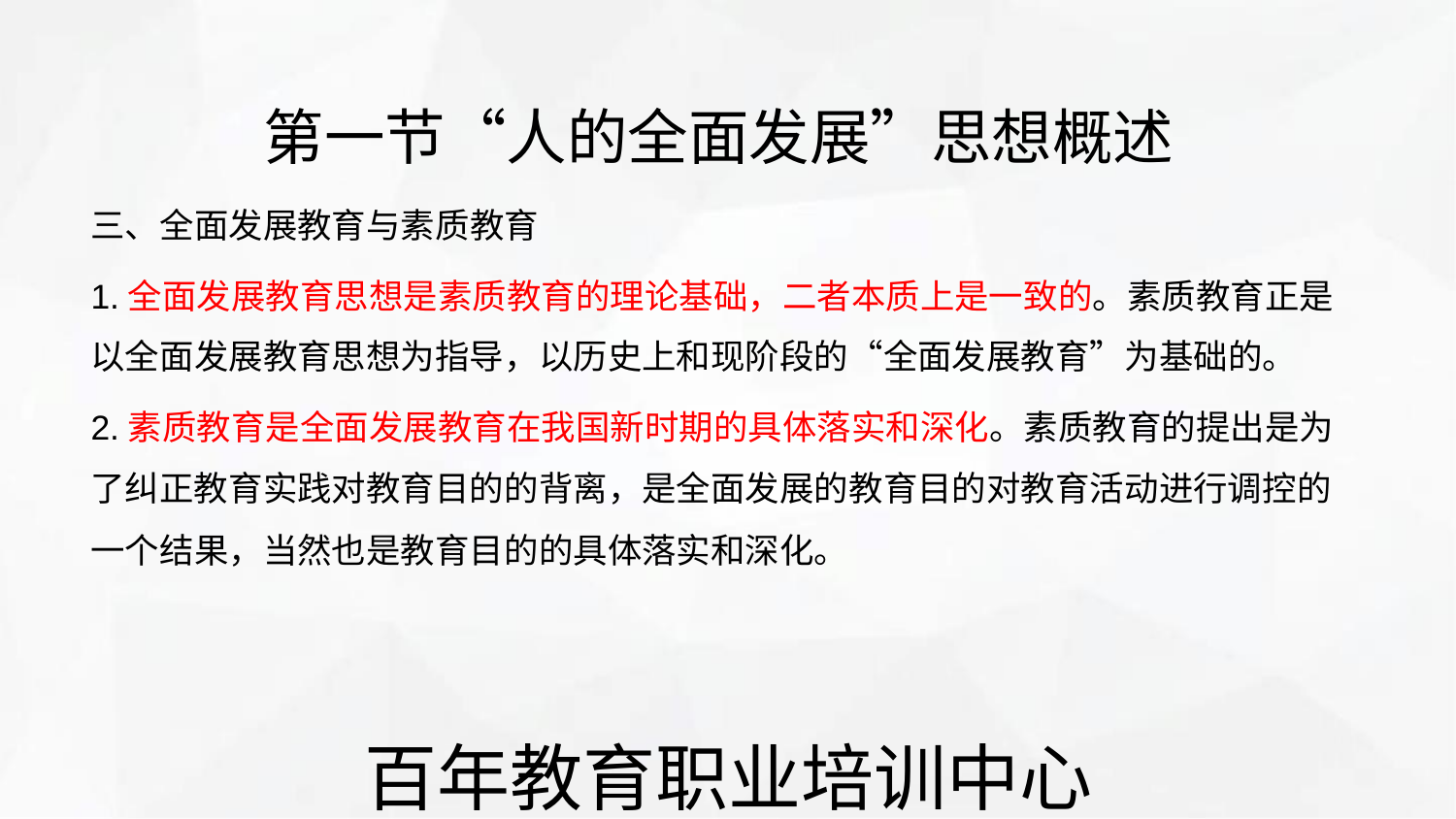

第一节“人的全面发展”思想概述
三、全面发展教育与素质教育
1.全面发展教育思想是素质教育的理论基础，二者本质上是一致的。素质教育正是
以全面发展教育思想为指导，以历史上和现阶段的“全面发展教育”为基础的。
2.素质教育是全面发展教育在我国新时期的具体落实和深化。素质教育的提出是为
了纠正教育实践对教育目的的背离，是全面发展的教育目的对教育活动进行调控的
一个结果，当然也是教育目的的具体落实和深化。
百年教育职业培训中心